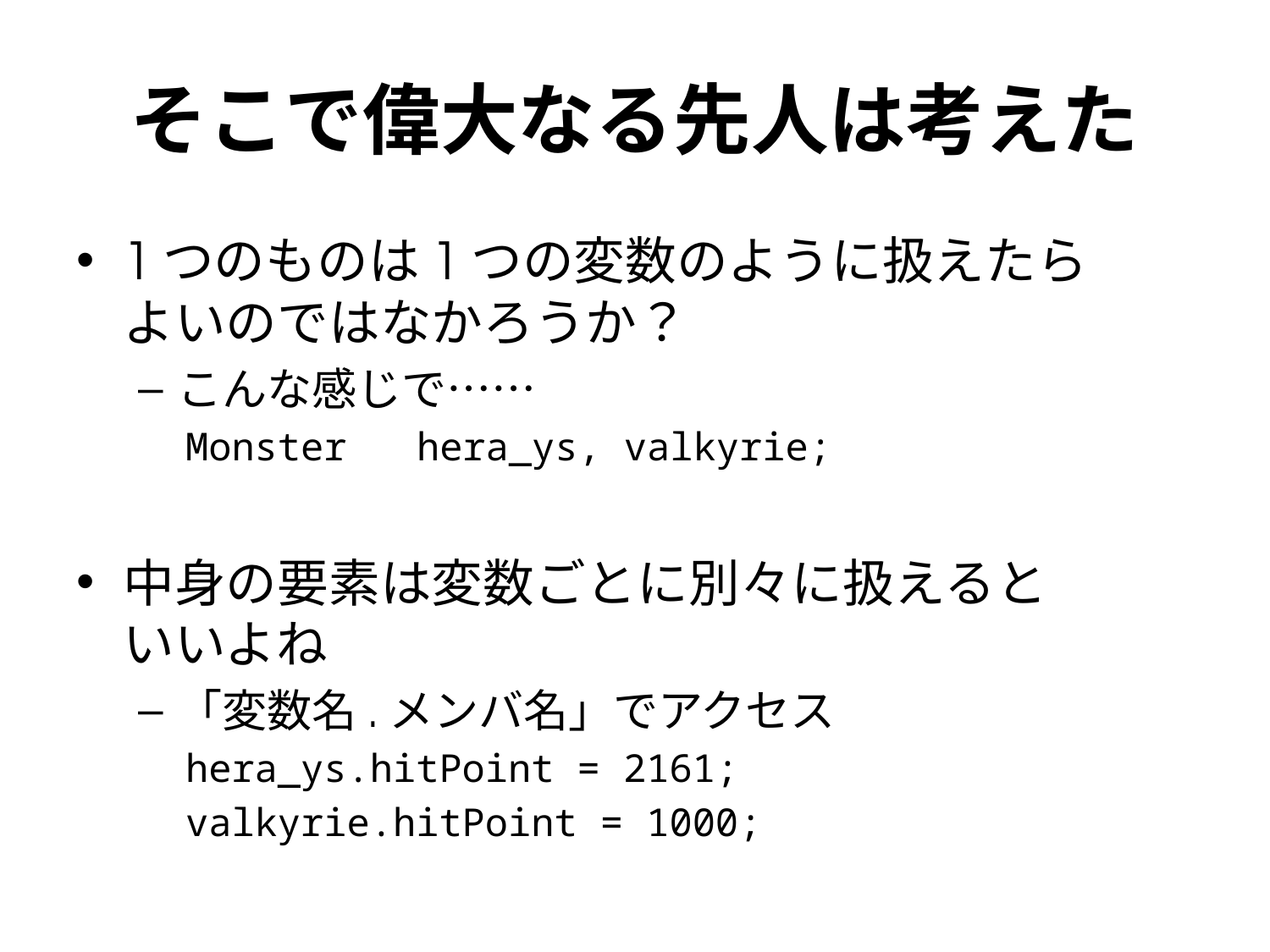

# そこで偉大なる先人は考えた
1つのものは1つの変数のように扱えたら
よいのではなかろうか？
こんな感じで……
Monster	hera_ys, valkyrie;

中身の要素は変数ごとに別々に扱えると
いいよね
「変数名.メンバ名」でアクセス
hera_ys.hitPoint = 2161;
valkyrie.hitPoint = 1000;